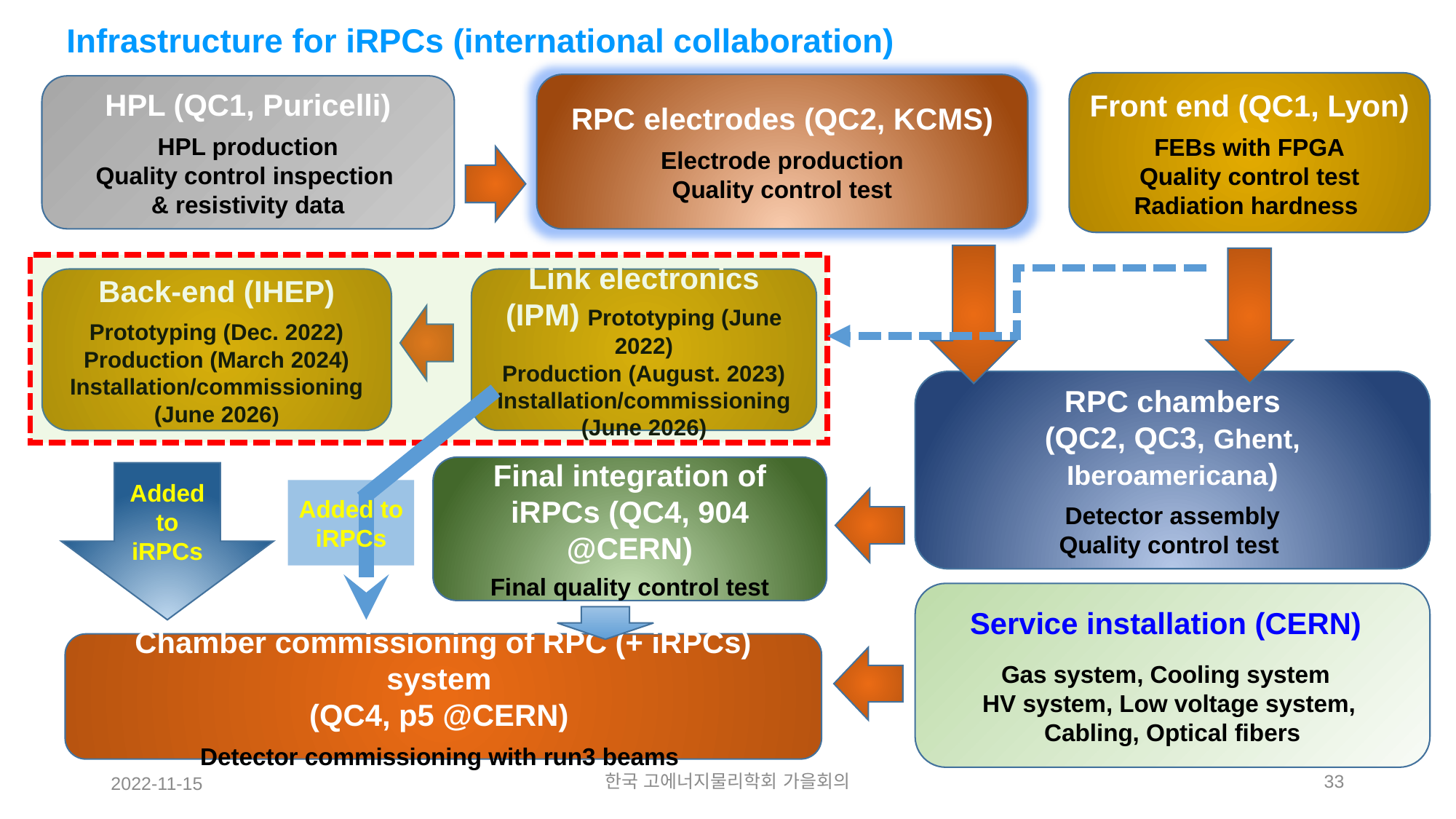

Infrastructure for iRPCs (international collaboration)
Front end (QC1, Lyon)
FEBs with FPGA
Quality control test Radiation hardness
RPC electrodes (QC2, KCMS)
Electrode production
Quality control test
HPL (QC1, Puricelli)
HPL production
Quality control inspection
& resistivity data

Back-end (IHEP)
Prototyping (Dec. 2022)
Production (March 2024)
Installation/commissioning (June 2026)
Link electronics (IPM) Prototyping (June 2022)
Production (August. 2023)
Installation/commissioning (June 2026)

RPC chambers
(QC2, QC3, Ghent, Iberoamericana)
Detector assembly
Quality control test
Final integration of iRPCs (QC4, 904 @CERN)
Final quality control test
Added to iRPCs
Added to iRPCs

Service installation (CERN)
Gas system, Cooling system
HV system, Low voltage system,
Cabling, Optical fibers

Chamber commissioning of RPC (+ iRPCs) system
(QC4, p5 @CERN)
Detector commissioning with run3 beams

한국 고에너지물리학회 가을회의
33
2022-11-15